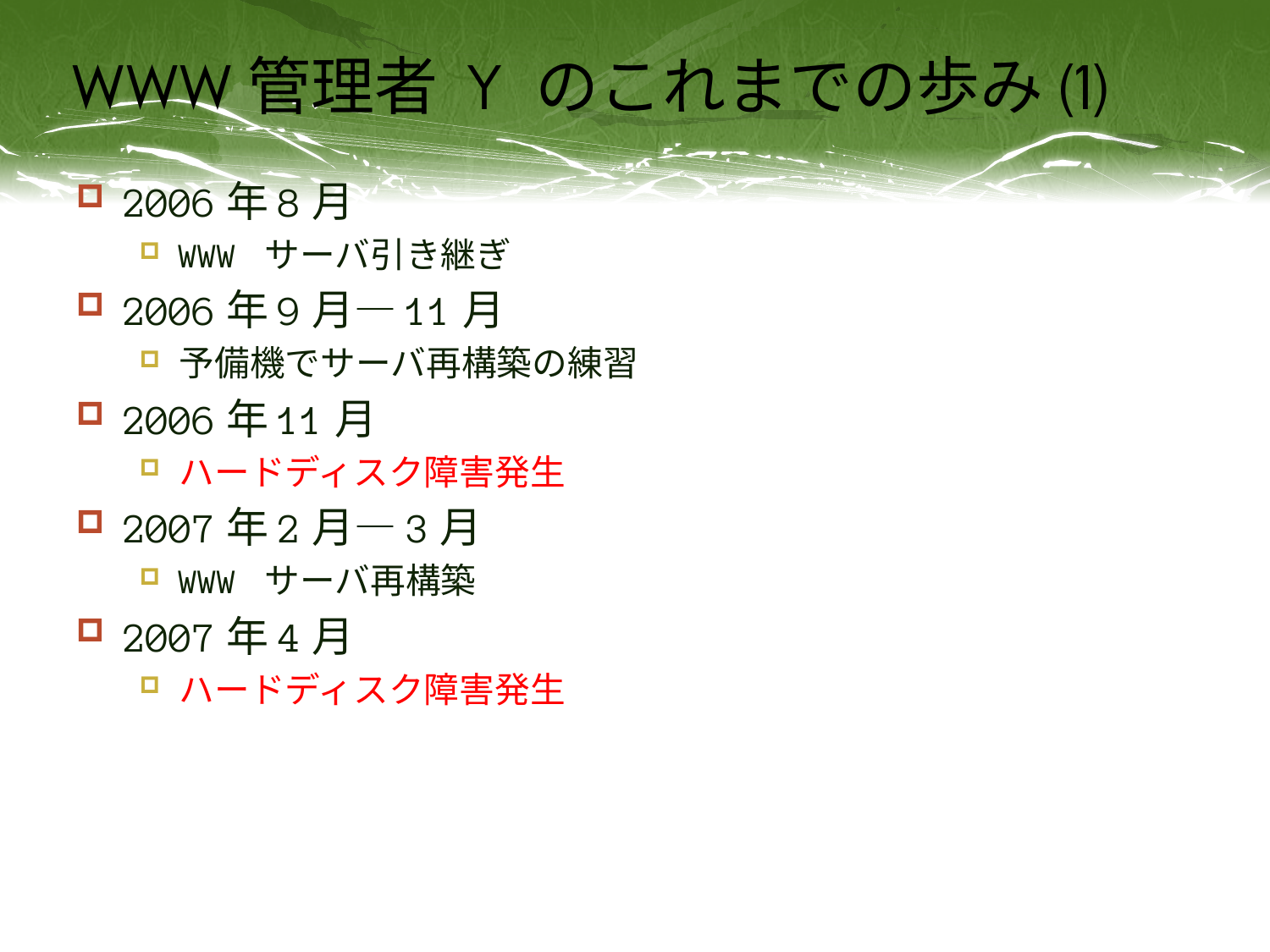

# WWW管理者 Y のこれまでの歩み(1)
2006年8月
WWW サーバ引き継ぎ
2006年9月—11月
予備機でサーバ再構築の練習
2006年11月
ハードディスク障害発生
2007年2月—3月
WWW サーバ再構築
2007年4月
ハードディスク障害発生